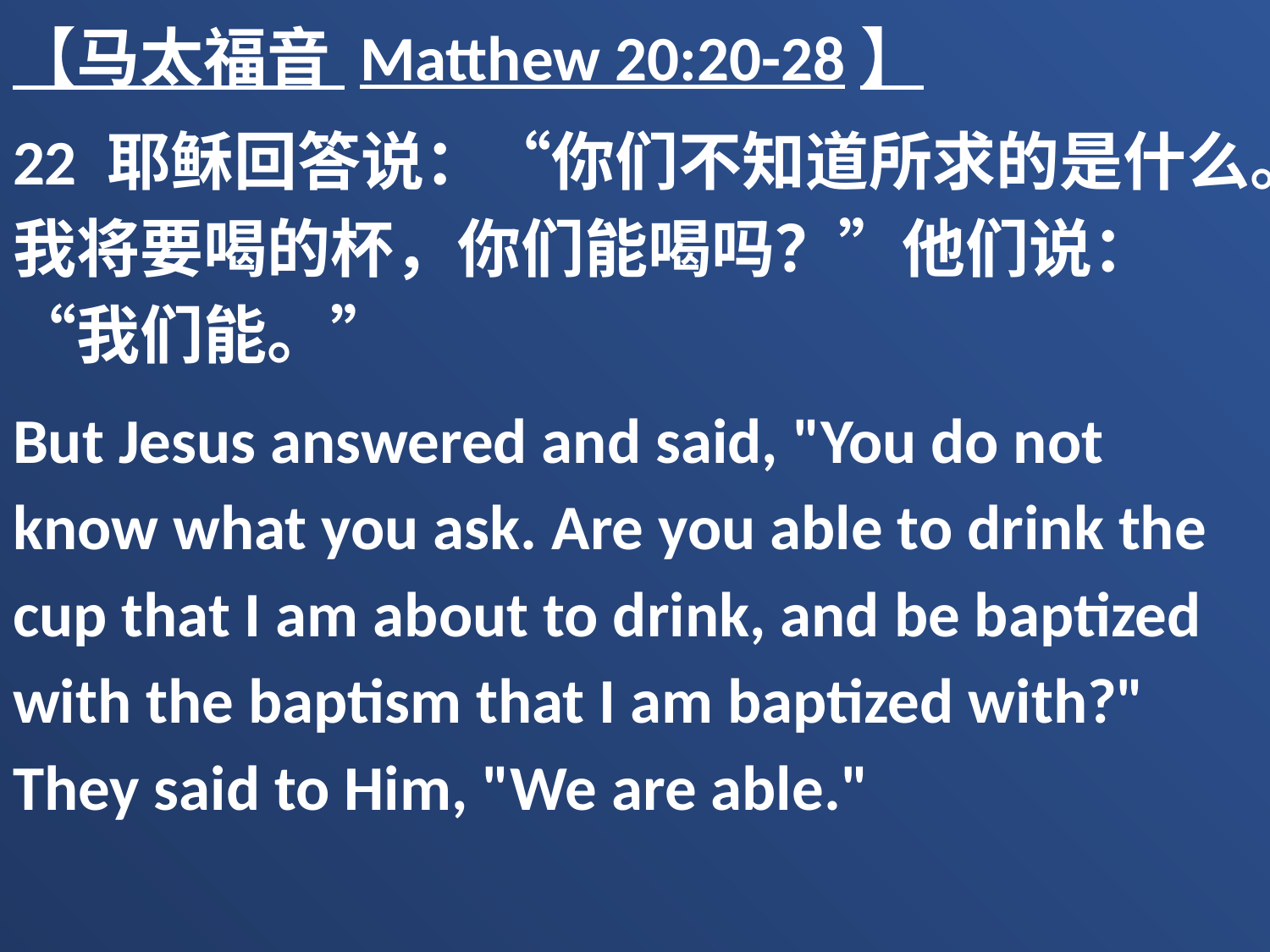

【马太福音 Matthew 20:20-28】
22 耶稣回答说：“你们不知道所求的是什么。我将要喝的杯，你们能喝吗？”他们说：“我们能。”
But Jesus answered and said, "You do not know what you ask. Are you able to drink the cup that I am about to drink, and be baptized with the baptism that I am baptized with?" They said to Him, "We are able."